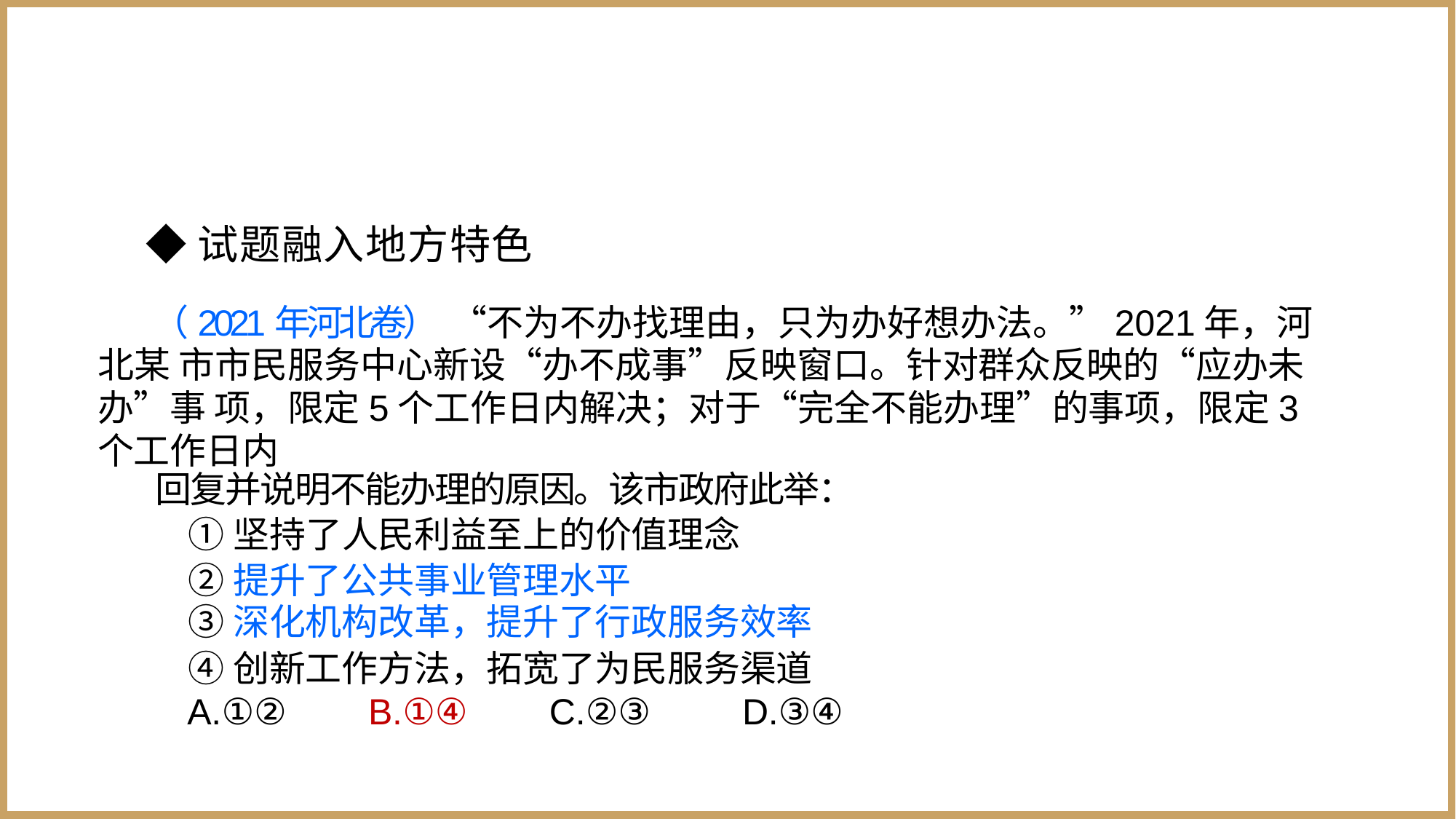

◆试题融入地方特色

（2021年河北卷） “不为不办找理由，只为办好想办法。”2021年，河北某 市市民服务中心新设“办不成事”反映窗口。针对群众反映的“应办未办”事 项，限定5个工作日内解决；对于“完全不能办理”的事项，限定3个工作日内
回复并说明不能办理的原因。该市政府此举：
①坚持了人民利益至上的价值理念
②提升了公共事业管理水平
③深化机构改革，提升了行政服务效率
④创新工作方法，拓宽了为民服务渠道
A.①②        B.①④        C.②③         D.③④